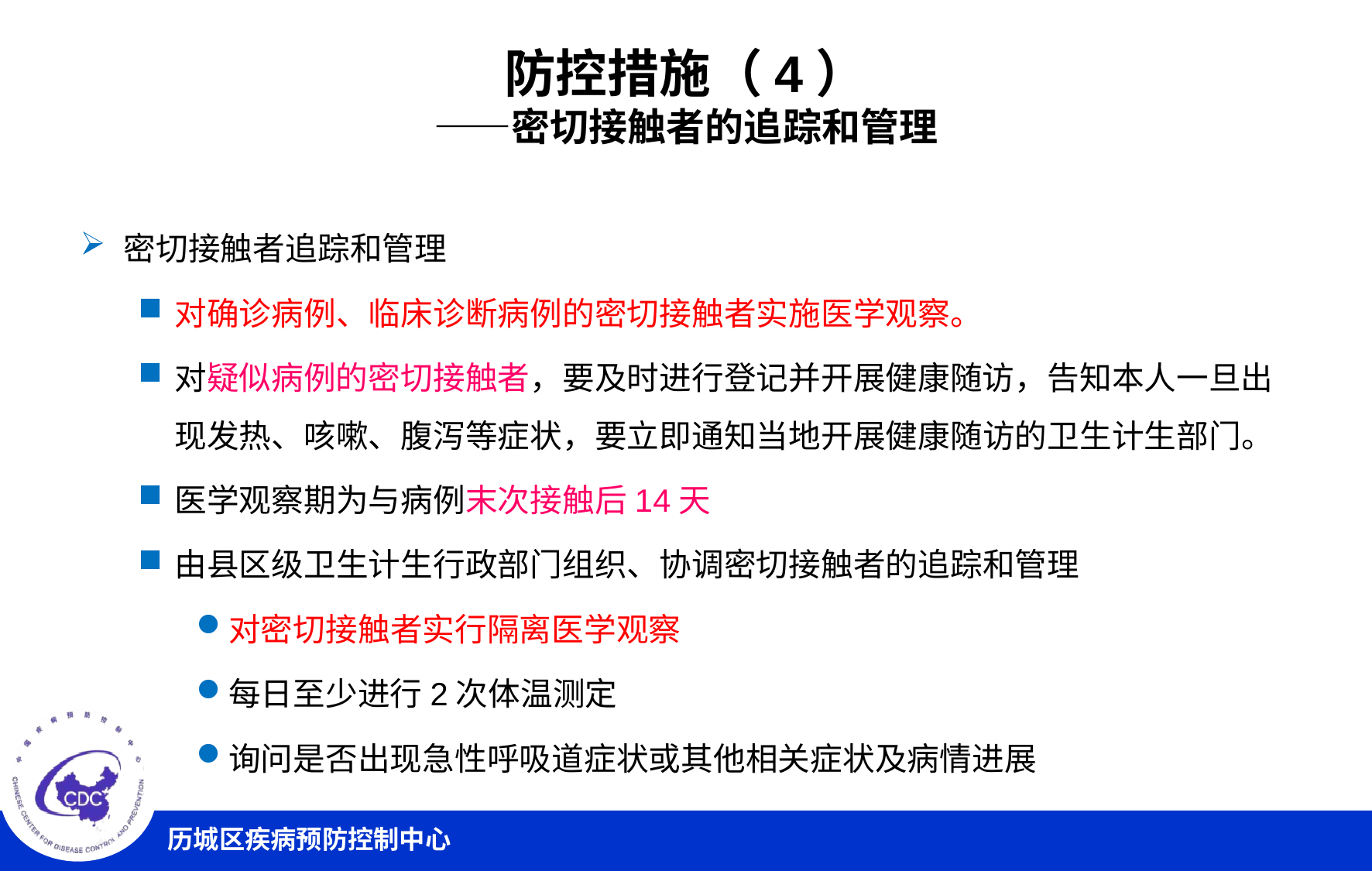

# 防控措施（4） ——密切接触者的追踪和管理
密切接触者追踪和管理
对确诊病例、临床诊断病例的密切接触者实施医学观察。
对疑似病例的密切接触者，要及时进行登记并开展健康随访，告知本人一旦出现发热、咳嗽、腹泻等症状，要立即通知当地开展健康随访的卫生计生部门。
医学观察期为与病例末次接触后14天
由县区级卫生计生行政部门组织、协调密切接触者的追踪和管理
对密切接触者实行隔离医学观察
每日至少进行2次体温测定
询问是否出现急性呼吸道症状或其他相关症状及病情进展